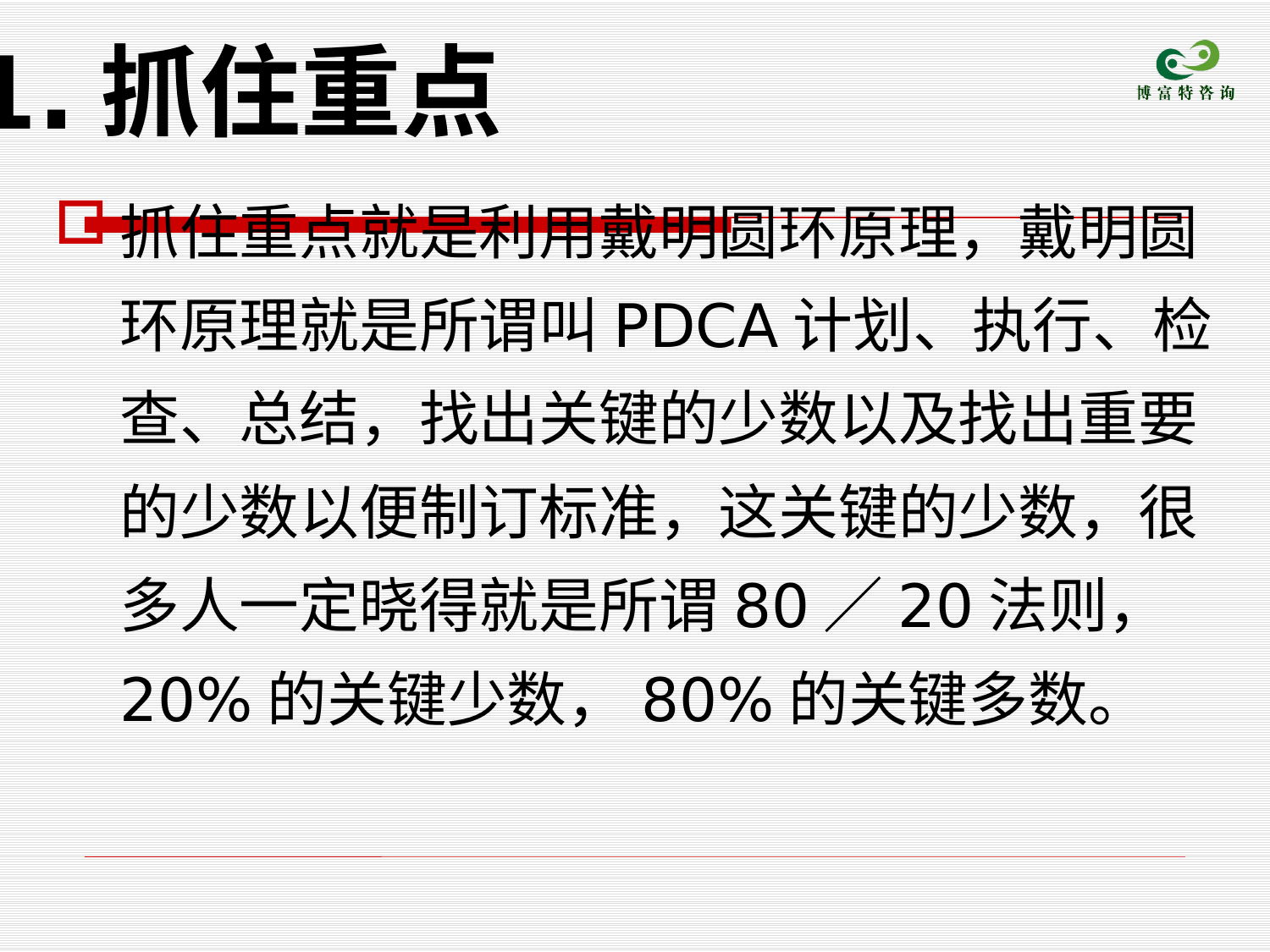

# 1.抓住重点
抓住重点就是利用戴明圆环原理，戴明圆环原理就是所谓叫PDCA计划、执行、检查、总结，找出关键的少数以及找出重要的少数以便制订标准，这关键的少数，很多人一定晓得就是所谓80／20法则，20%的关键少数，80%的关键多数。
572